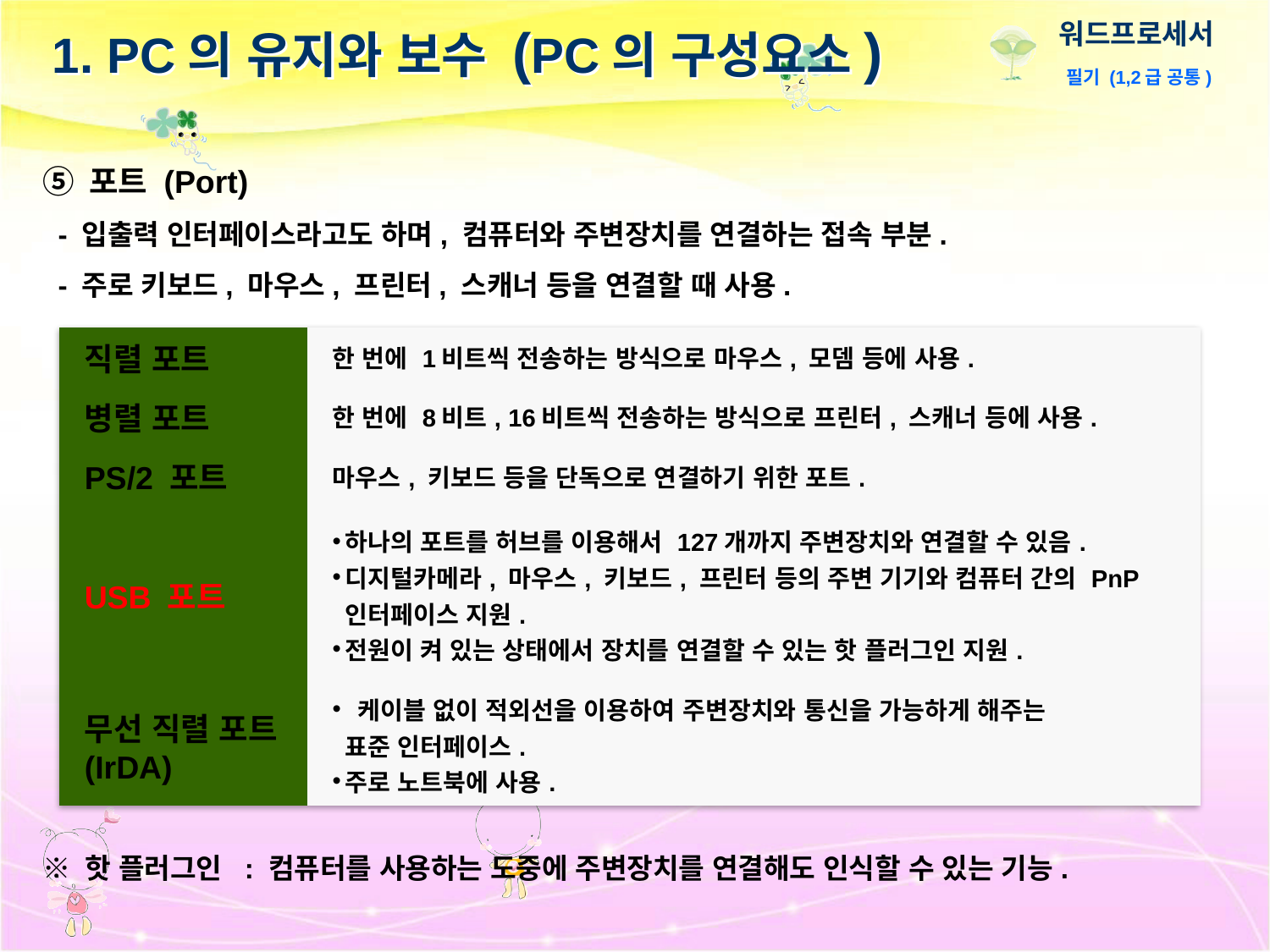

# 1. PC의 유지와 보수 (PC의 구성요소)
⑤ 포트 (Port)
  - 입출력 인터페이스라고도 하며, 컴퓨터와 주변장치를 연결하는 접속 부분.
  - 주로 키보드, 마우스, 프린터, 스캐너 등을 연결할 때 사용.

※ 핫 플러그인  : 컴퓨터를 사용하는 도중에 주변장치를 연결해도 인식할 수 있는 기능.
| 직렬 포트 | 한 번에 1비트씩 전송하는 방식으로 마우스, 모뎀 등에 사용. |
| --- | --- |
| 병렬 포트 | 한 번에 8비트, 16비트씩 전송하는 방식으로 프린터, 스캐너 등에 사용. |
| PS/2 포트 | 마우스, 키보드 등을 단독으로 연결하기 위한 포트. |
| USB 포트 | 하나의 포트를 허브를 이용해서 127개까지 주변장치와 연결할 수 있음. 디지털카메라, 마우스, 키보드, 프린터 등의 주변 기기와 컴퓨터 간의 PnP 인터페이스 지원. 전원이 켜 있는 상태에서 장치를 연결할 수 있는 핫 플러그인 지원. |
| 무선 직렬 포트 (IrDA) | 케이블 없이 적외선을 이용하여 주변장치와 통신을 가능하게 해주는 표준 인터페이스. 주로 노트북에 사용. |